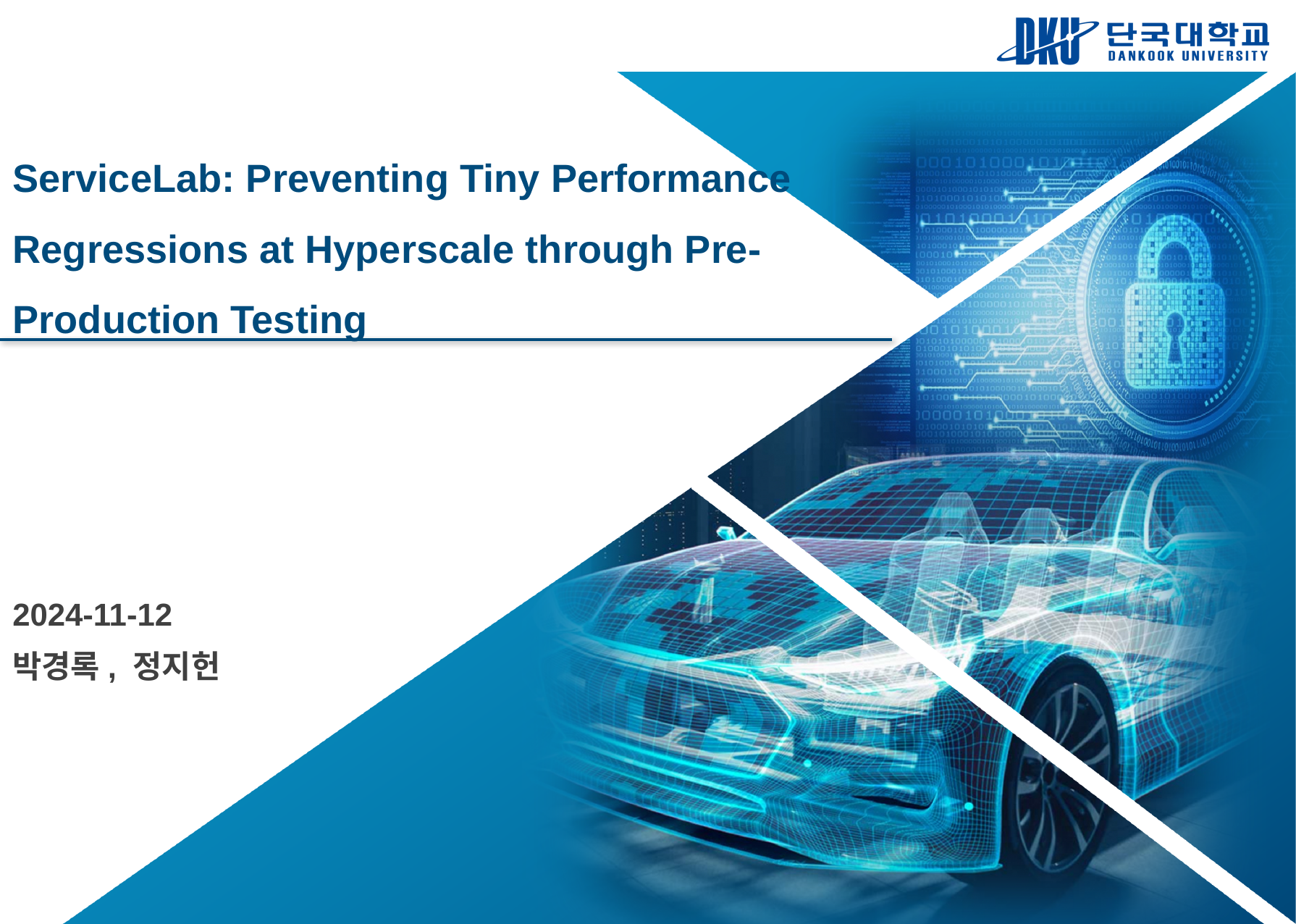

ServiceLab: Preventing Tiny Performance Regressions at Hyperscale through Pre-Production Testing
2024-11-12
박경록, 정지헌